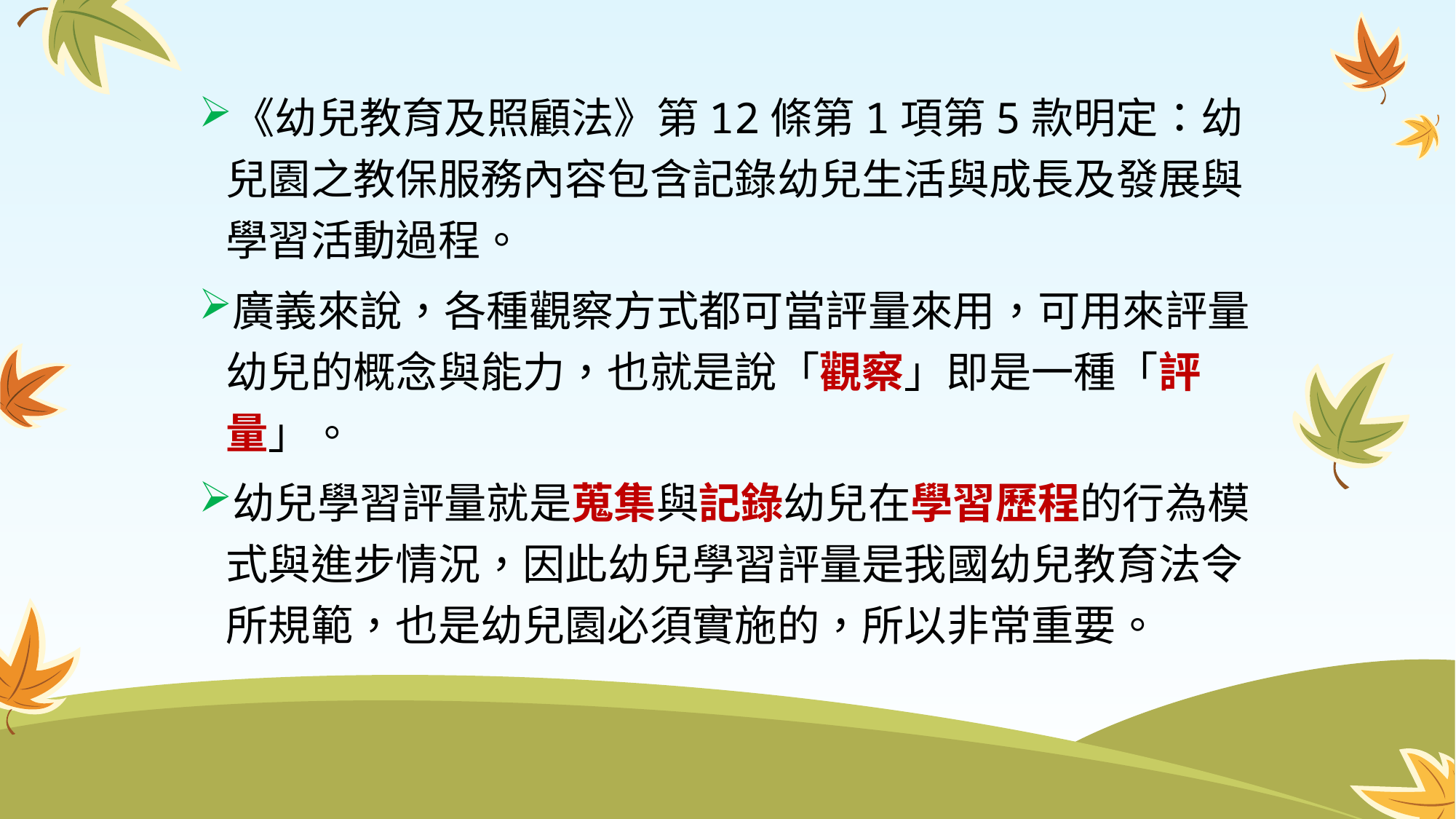

《幼兒教育及照顧法》第12條第1項第5款明定：幼兒園之教保服務內容包含記錄幼兒生活與成長及發展與學習活動過程。
廣義來說，各種觀察方式都可當評量來用，可用來評量幼兒的概念與能力，也就是說「觀察」即是一種「評量」。
幼兒學習評量就是蒐集與記錄幼兒在學習歷程的行為模式與進步情況，因此幼兒學習評量是我國幼兒教育法令所規範，也是幼兒園必須實施的，所以非常重要。